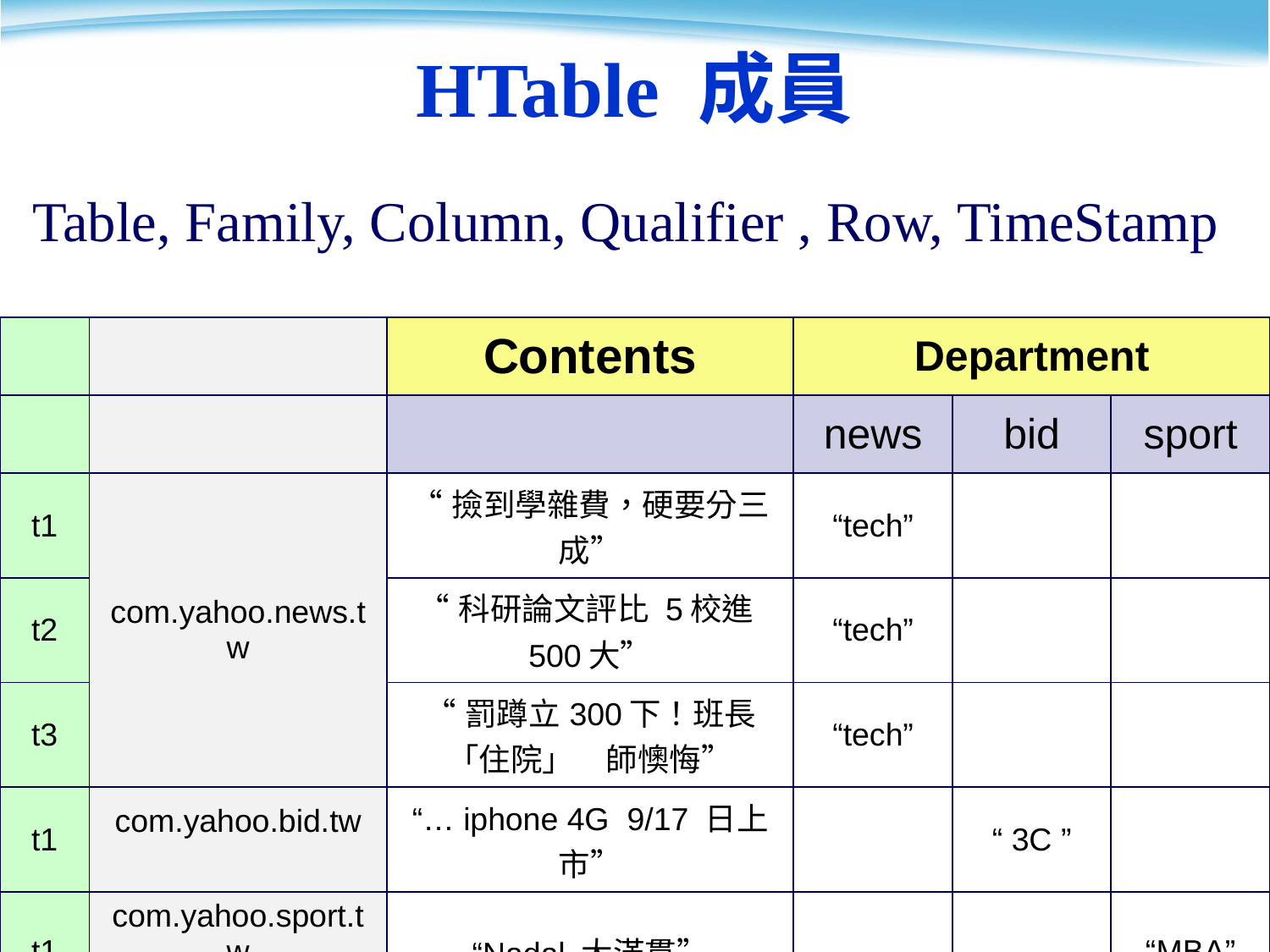

HTable 成員
Table, Family, Column, Qualifier , Row, TimeStamp
|  |  | Contents | Department |  |  |
| --- | --- | --- | --- | --- | --- |
|  |  |  | news | bid | sport |
| t1 | com.yahoo.news.tw | “撿到學雜費，硬要分三成” | “tech” |  |  |
| t2 |  | “科研論文評比 5校進500大” | “tech” |  |  |
| t3 |  | “罰蹲立300下！班長「住院」　師懊悔” | “tech” |  |  |
| t1 | com.yahoo.bid.tw | “… iphone 4G 9/17 日上市” |  | “ 3C ” |  |
| t1 | com.yahoo.sport.tw | “Nadal 大滿貫” |  |  | “MBA” |
21